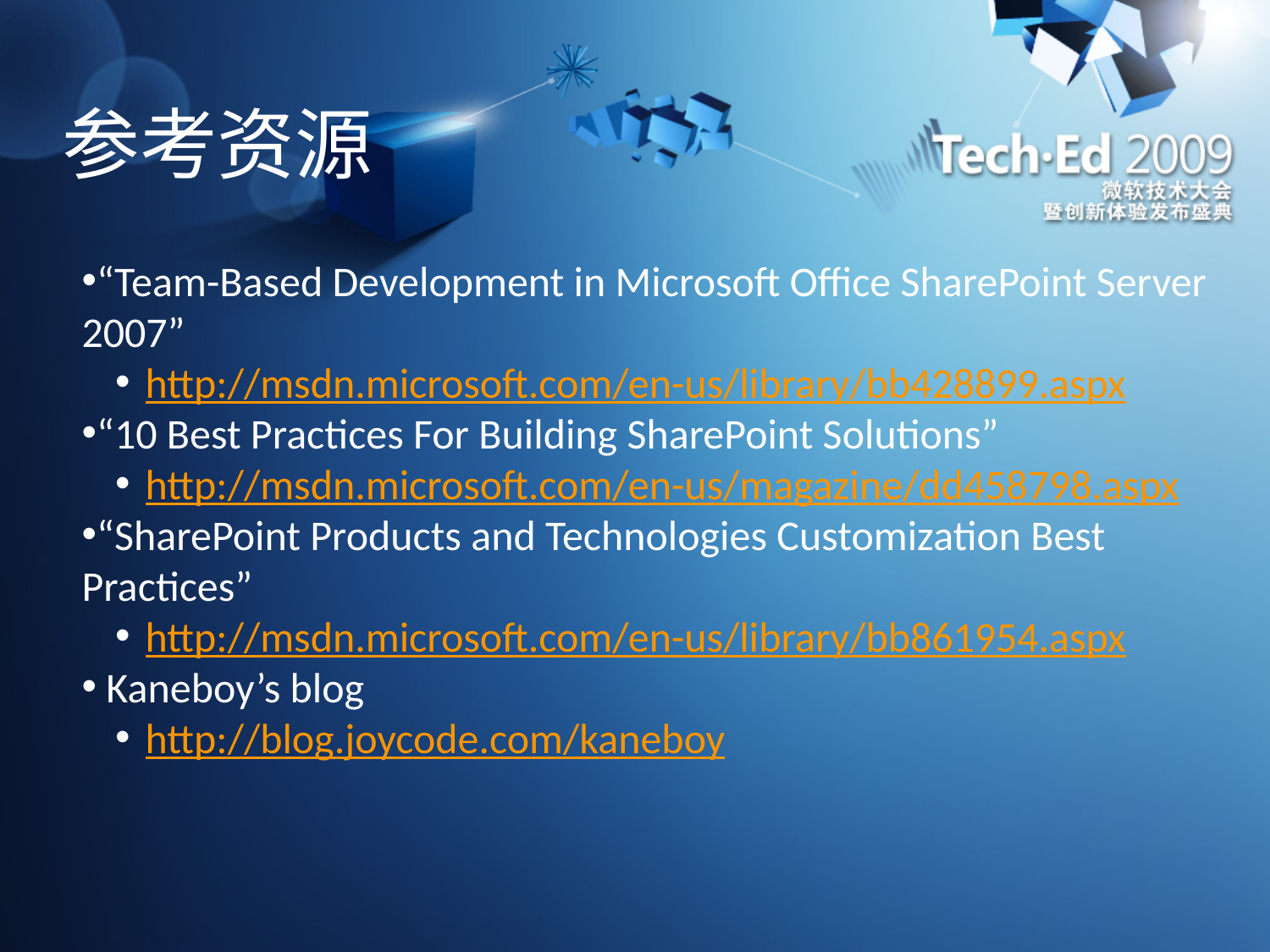

# 参考资源
“Team-Based Development in Microsoft Office SharePoint Server 2007”
http://msdn.microsoft.com/en-us/library/bb428899.aspx
“10 Best Practices For Building SharePoint Solutions”
http://msdn.microsoft.com/en-us/magazine/dd458798.aspx
“SharePoint Products and Technologies Customization Best Practices”
http://msdn.microsoft.com/en-us/library/bb861954.aspx
 Kaneboy’s blog
http://blog.joycode.com/kaneboy